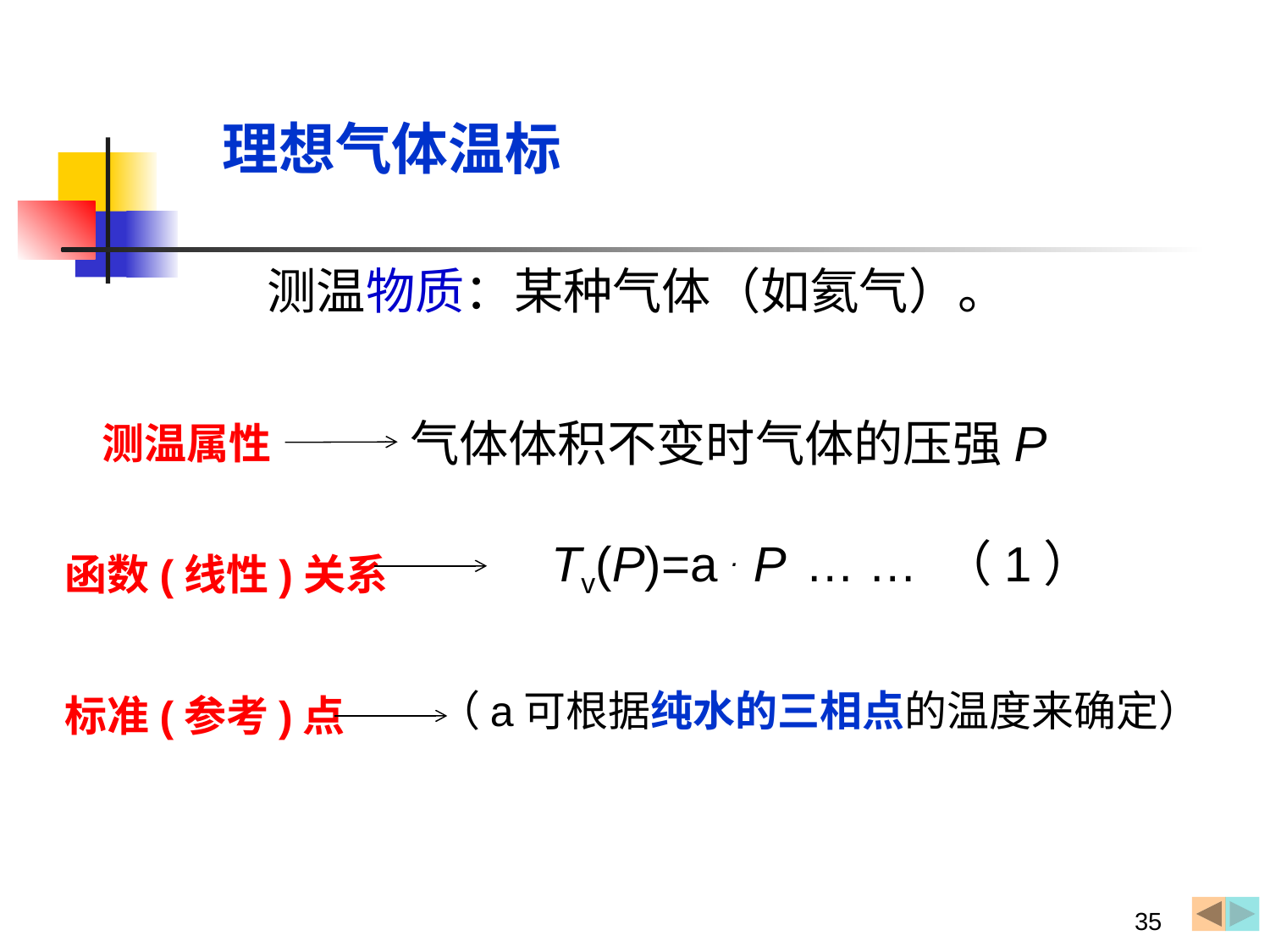

理想气体温标
测温物质：某种气体（如氦气）。
气体体积不变时气体的压强P
测温属性
函数(线性)关系
标准(参考)点
Tv(P)=a . P 	… … （1）
（a可根据纯水的三相点的温度来确定）
35